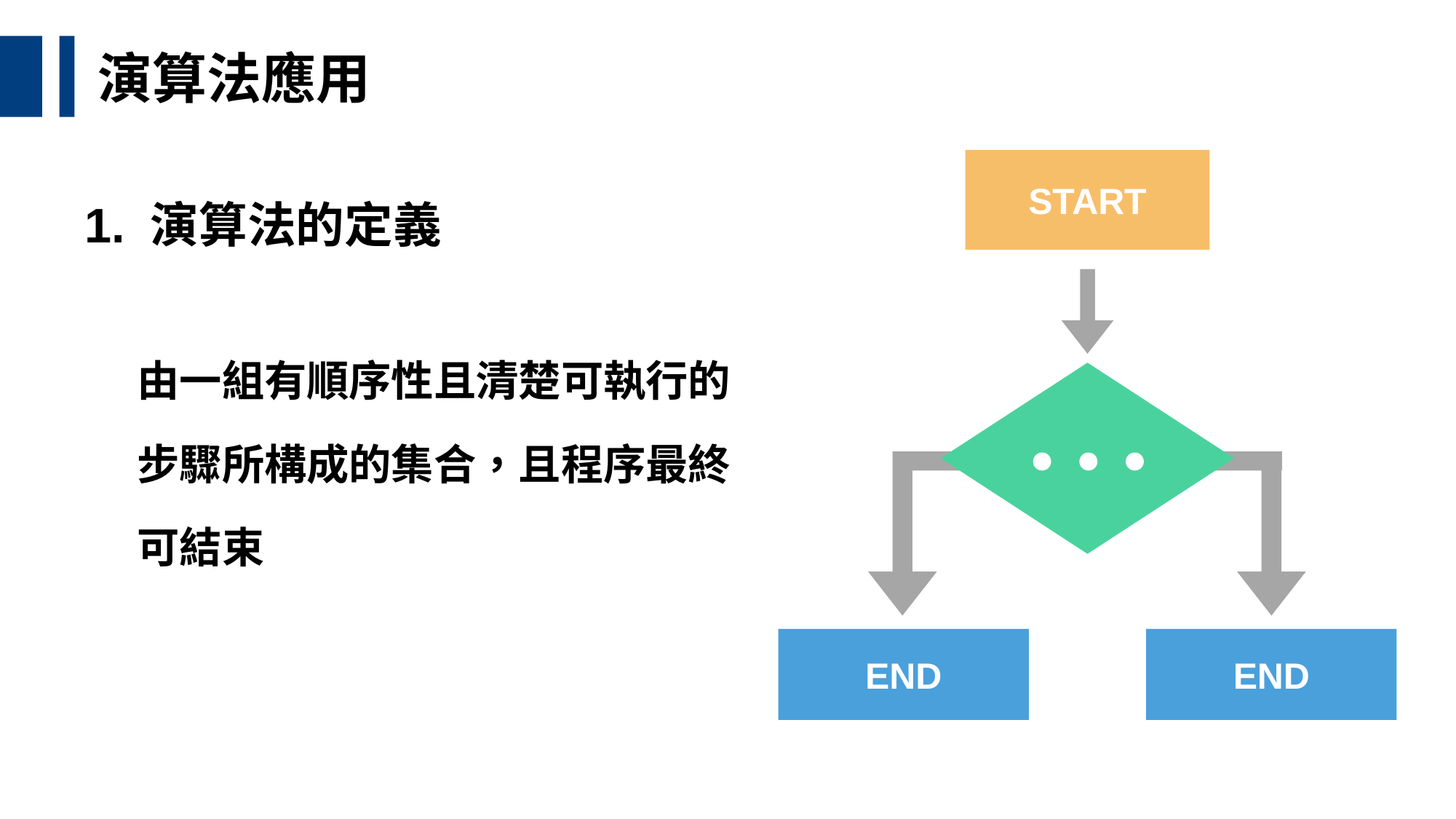

演算法應用
START

END
END

1. 演算法的定義
由一組有順序性且清楚可執行的
步驟所構成的集合，且程序最終
可結束